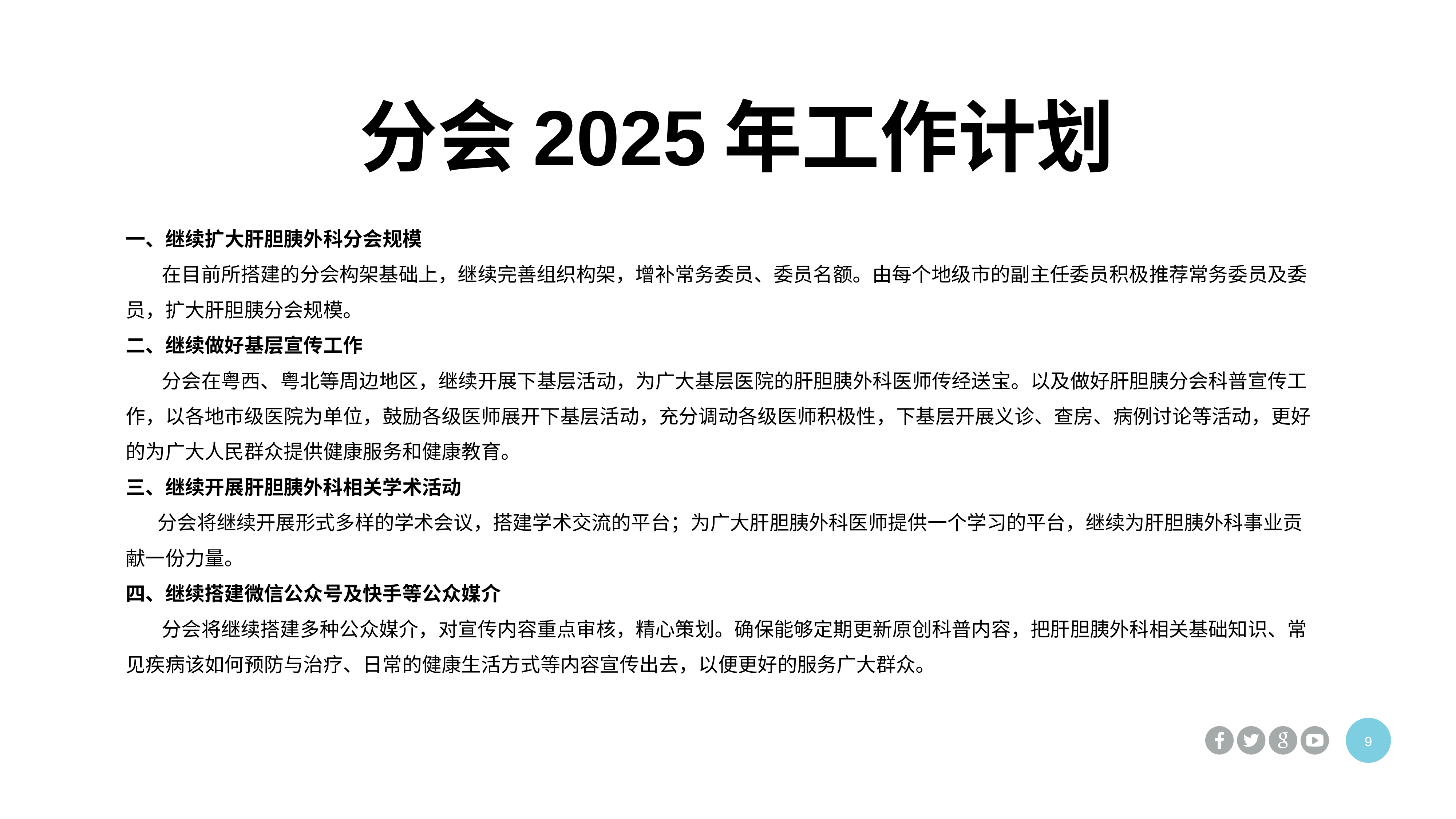

分会2025年工作计划
一、继续扩大肝胆胰外科分会规模
       在目前所搭建的分会构架基础上，继续完善组织构架，增补常务委员、委员名额。由每个地级市的副主任委员积极推荐常务委员及委员，扩大肝胆胰分会规模。
二、继续做好基层宣传工作
       分会在粤西、粤北等周边地区，继续开展下基层活动，为广大基层医院的肝胆胰外科医师传经送宝。以及做好肝胆胰分会科普宣传工作，以各地市级医院为单位，鼓励各级医师展开下基层活动，充分调动各级医师积极性，下基层开展义诊、查房、病例讨论等活动，更好的为广大人民群众提供健康服务和健康教育。
三、继续开展肝胆胰外科相关学术活动
      分会将继续开展形式多样的学术会议，搭建学术交流的平台；为广大肝胆胰外科医师提供一个学习的平台，继续为肝胆胰外科事业贡献一份力量。
四、继续搭建微信公众号及快手等公众媒介
       分会将继续搭建多种公众媒介，对宣传内容重点审核，精心策划。确保能够定期更新原创科普内容，把肝胆胰外科相关基础知识、常见疾病该如何预防与治疗、日常的健康生活方式等内容宣传出去，以便更好的服务广大群众。
9